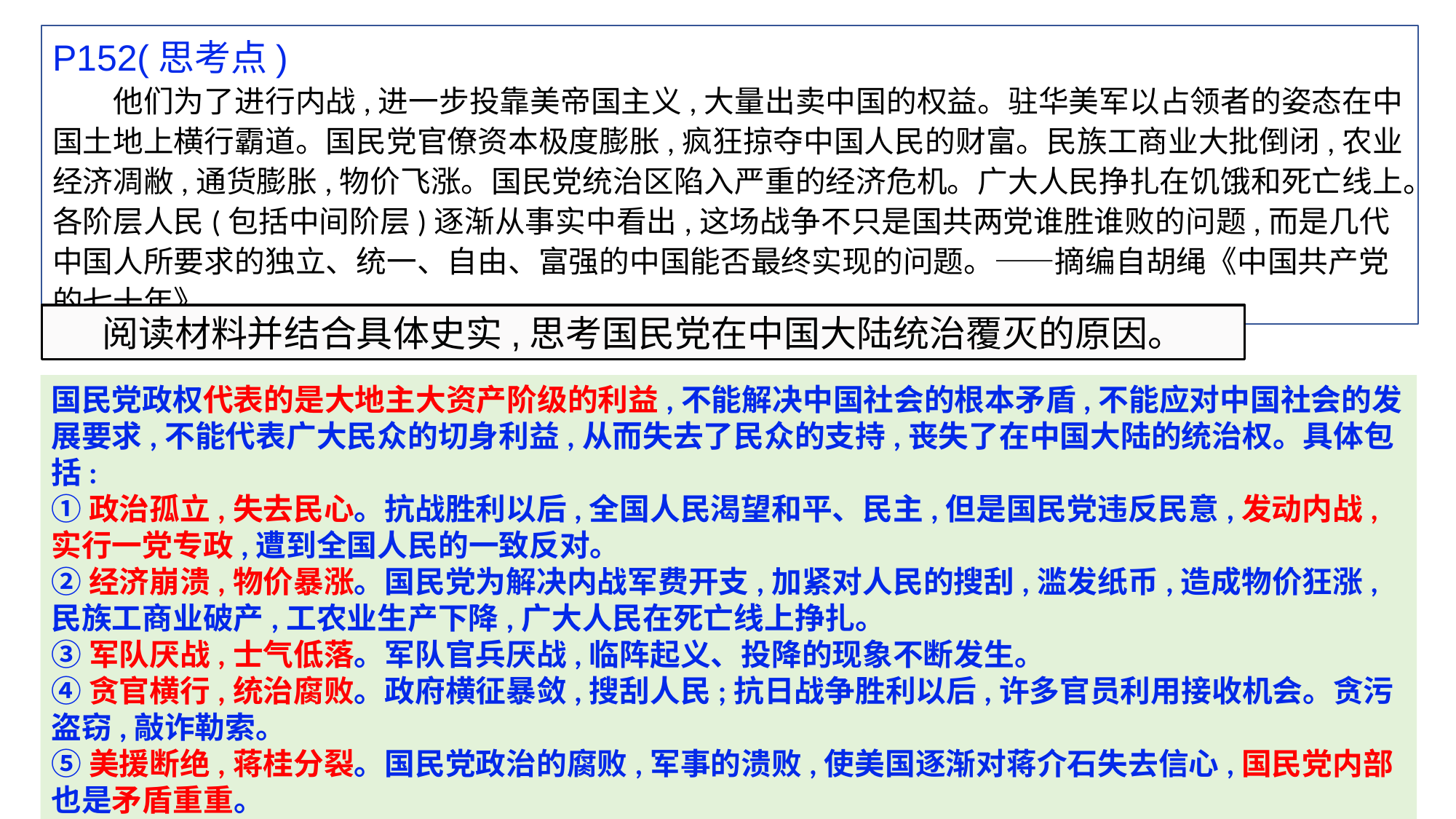

P152(思考点)
　　他们为了进行内战,进一步投靠美帝国主义,大量出卖中国的权益。驻华美军以占领者的姿态在中国土地上横行霸道。国民党官僚资本极度膨胀,疯狂掠夺中国人民的财富。民族工商业大批倒闭,农业经济凋敝,通货膨胀,物价飞涨。国民党统治区陷入严重的经济危机。广大人民挣扎在饥饿和死亡线上。各阶层人民(包括中间阶层)逐渐从事实中看出,这场战争不只是国共两党谁胜谁败的问题,而是几代中国人所要求的独立、统一、自由、富强的中国能否最终实现的问题。——摘编自胡绳《中国共产党的七十年》
阅读材料并结合具体史实,思考国民党在中国大陆统治覆灭的原因。
国民党政权代表的是大地主大资产阶级的利益,不能解决中国社会的根本矛盾,不能应对中国社会的发展要求,不能代表广大民众的切身利益,从而失去了民众的支持,丧失了在中国大陆的统治权。具体包括:
①政治孤立,失去民心。抗战胜利以后,全国人民渴望和平、民主,但是国民党违反民意,发动内战,实行一党专政,遭到全国人民的一致反对。
②经济崩溃,物价暴涨。国民党为解决内战军费开支,加紧对人民的搜刮,滥发纸币,造成物价狂涨,民族工商业破产,工农业生产下降,广大人民在死亡线上挣扎。
③军队厌战,士气低落。军队官兵厌战,临阵起义、投降的现象不断发生。
④贪官横行,统治腐败。政府横征暴敛,搜刮人民;抗日战争胜利以后,许多官员利用接收机会。贪污盗窃,敲诈勒索。
⑤美援断绝,蒋桂分裂。国民党政治的腐败,军事的溃败,使美国逐渐对蒋介石失去信心,国民党内部也是矛盾重重。